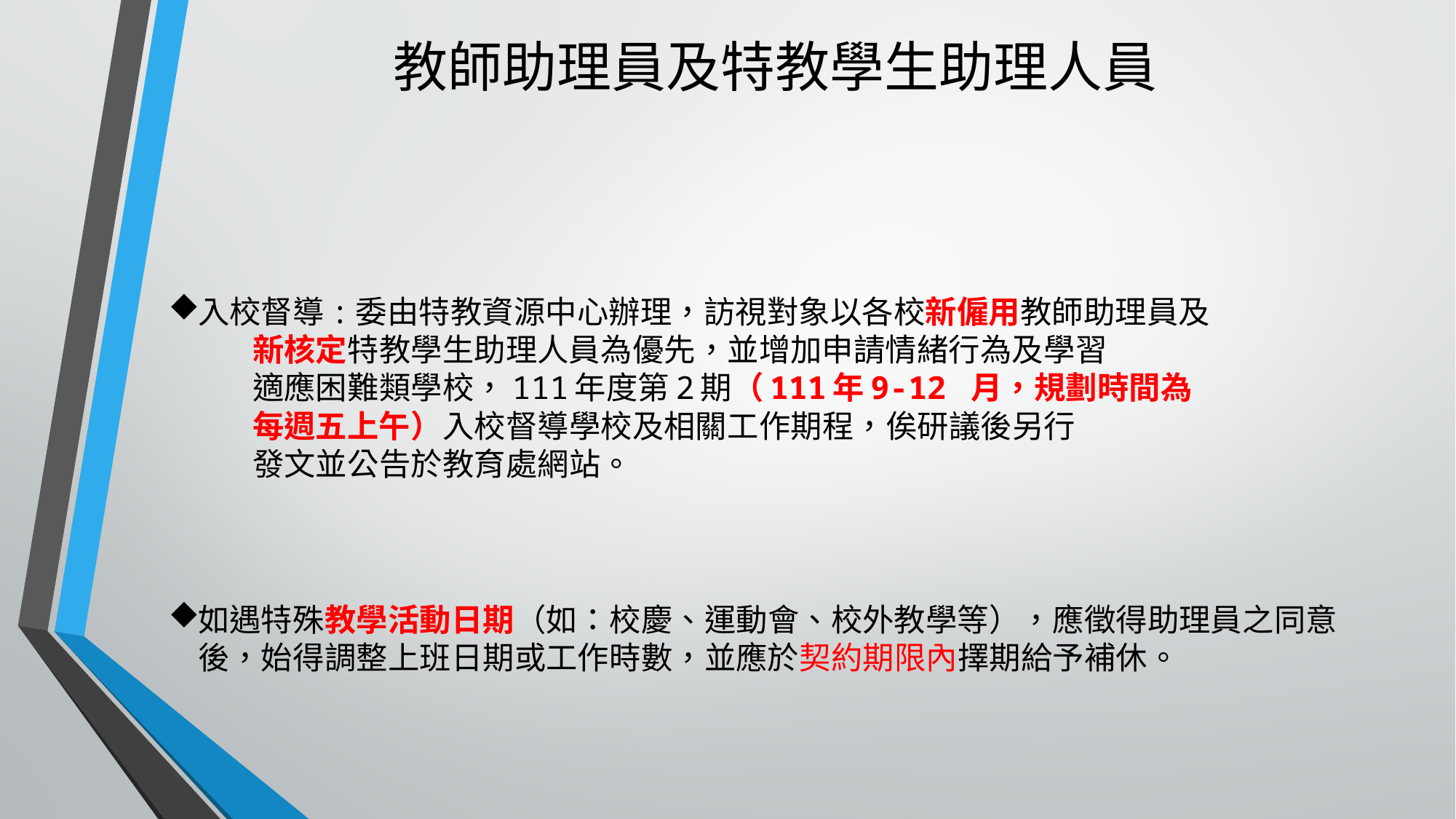

# 教師助理員及特教學生助理人員

入校督導:委由特教資源中心辦理，訪視對象以各校新僱用教師助理員及
           新核定特教學生助理人員為優先，並增加申請情緒行為及學習
           適應困難類學校，111年度第2期（111年9-12 月，規劃時間為
           每週五上午）入校督導學校及相關工作期程，俟研議後另行
           發文並公告於教育處網站。

如遇特殊教學活動日期（如：校慶、運動會、校外教學等），應徵得助理員之同意後，始得調整上班日期或工作時數，並應於契約期限內擇期給予補休。